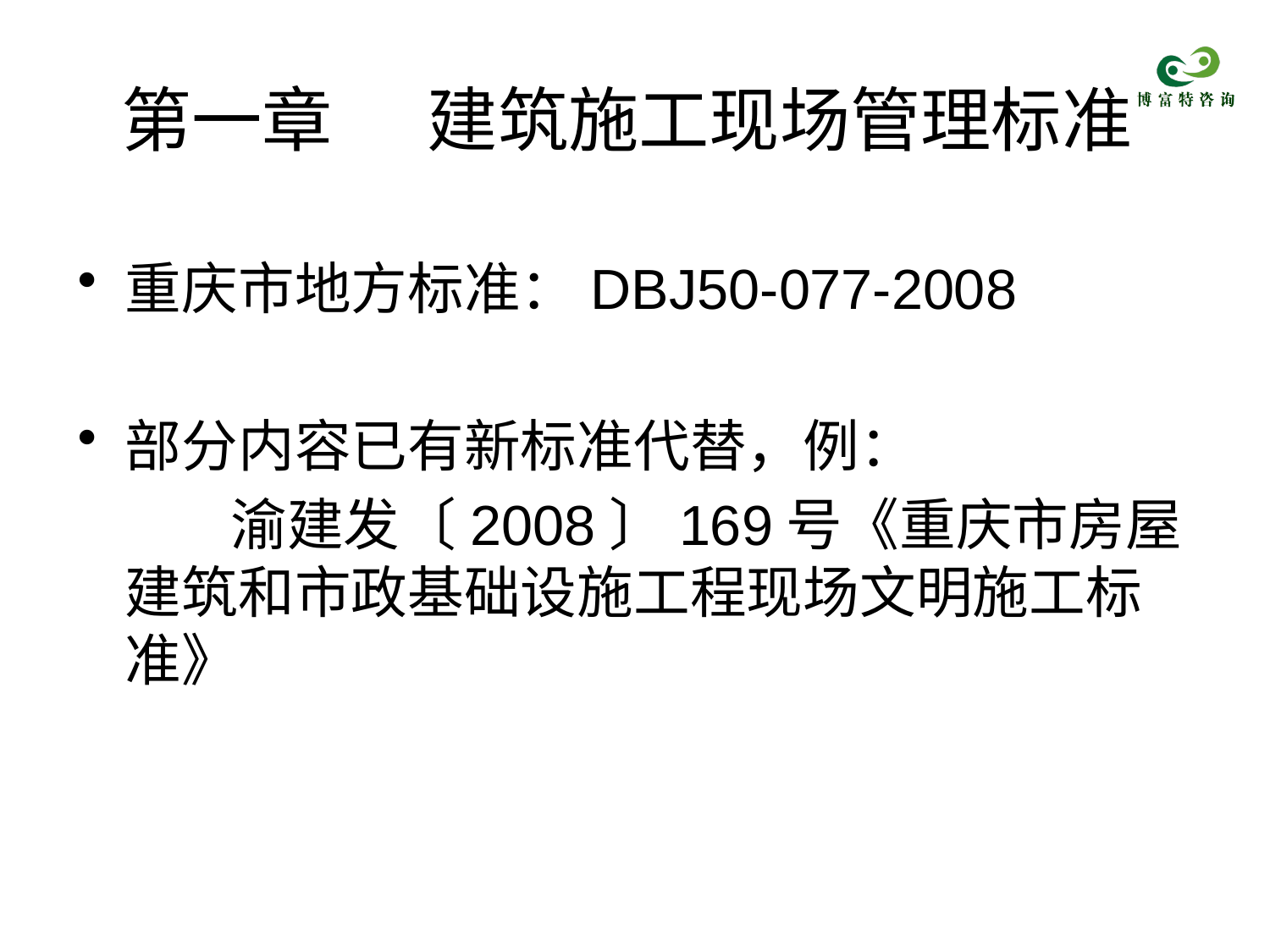

# 第一章      建筑施工现场管理标准
重庆市地方标准：DBJ50-077-2008

部分内容已有新标准代替，例：
           渝建发〔2008〕169号《重庆市房屋建筑和市政基础设施工程现场文明施工标准》